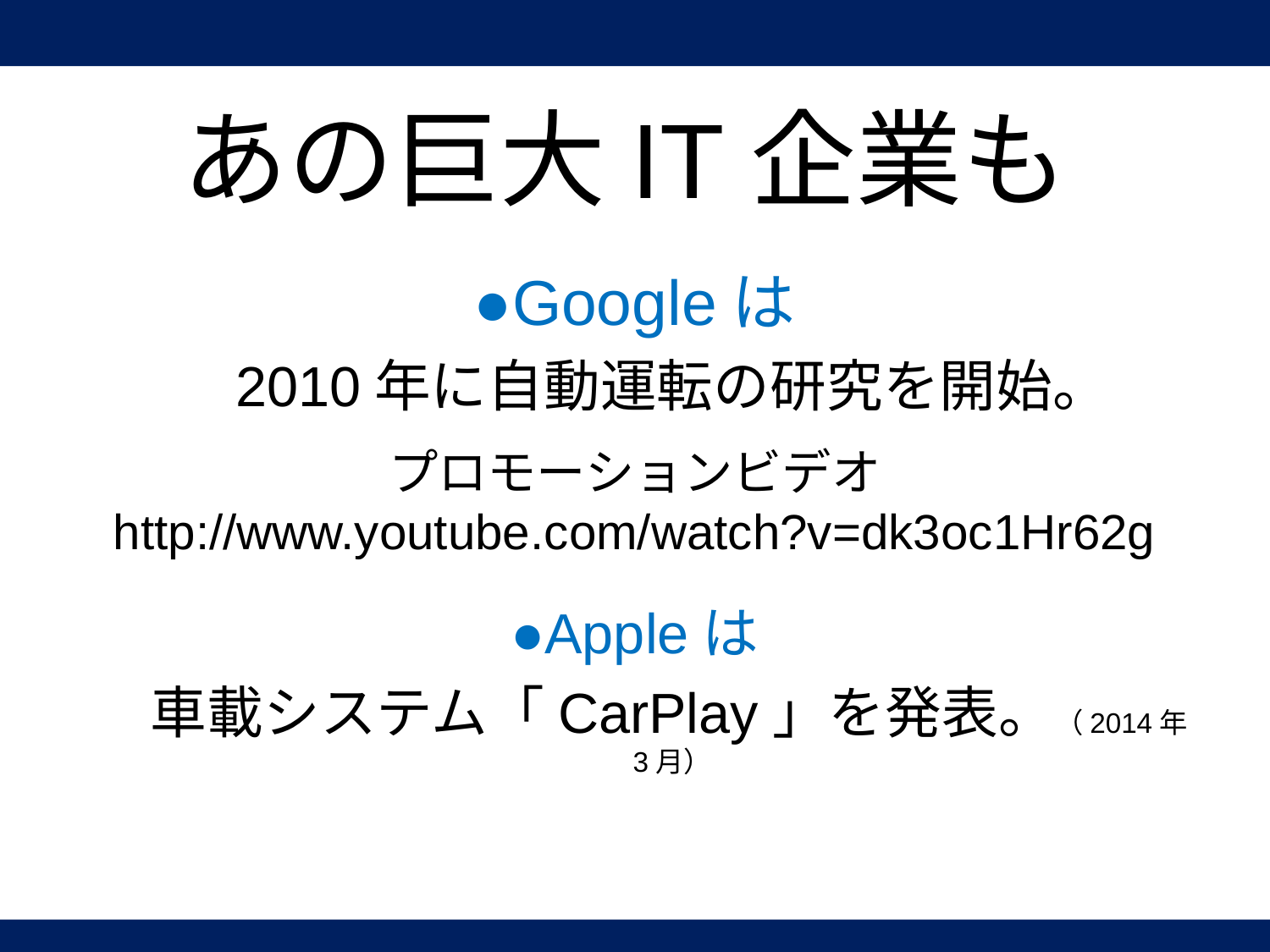

# あの巨大IT企業も
●Googleは
2010年に自動運転の研究を開始。

プロモーションビデオ
http://www.youtube.com/watch?v=dk3oc1Hr62g

●Appleは
車載システム「CarPlay」を発表。（2014年3月）